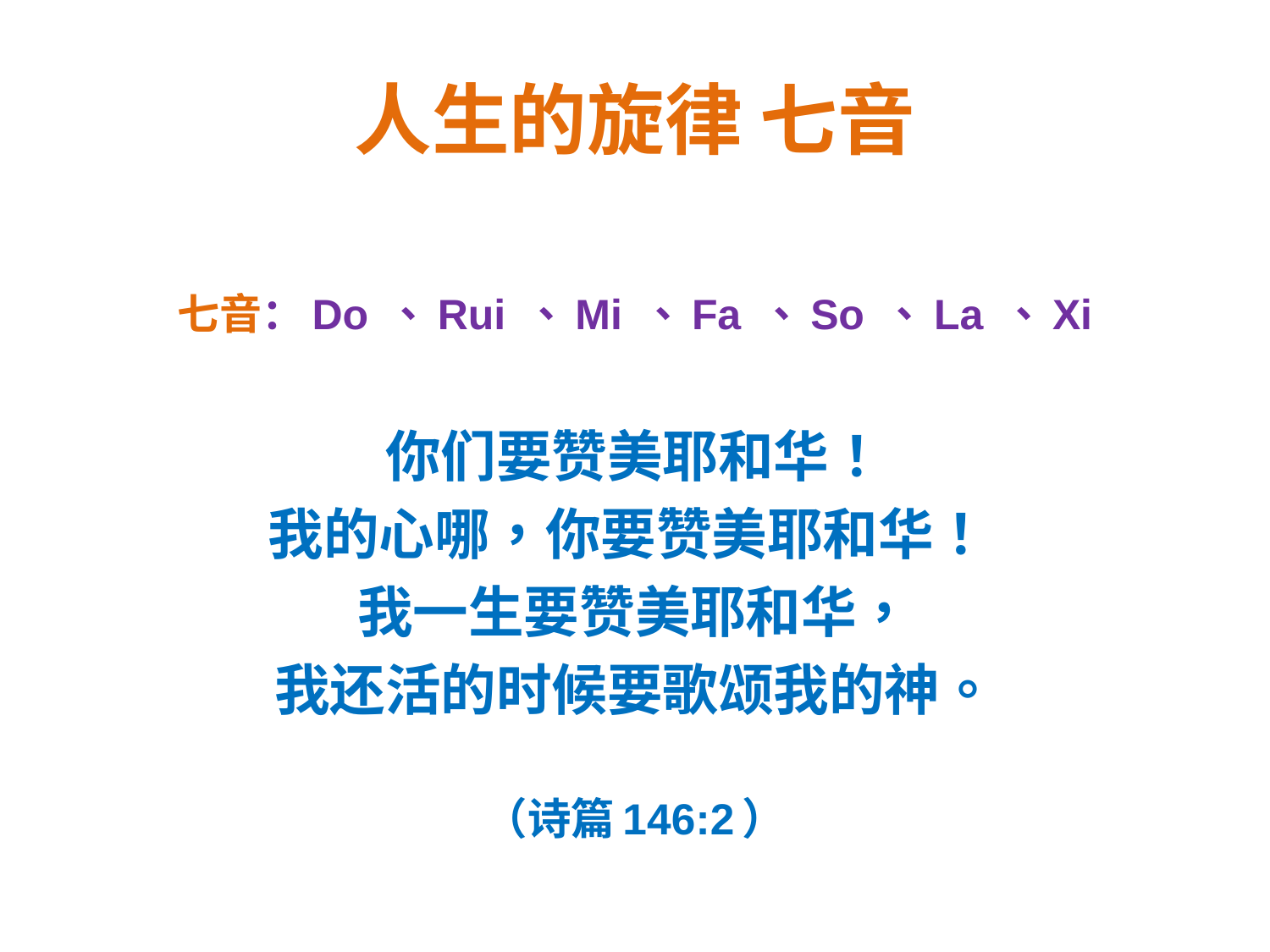

# 人生的旋律 七音

七音：Do 、Rui 、Mi 、Fa 、So 、La 、Xi

你们要赞美耶和华！
我的心哪，你要赞美耶和华！
我一生要赞美耶和华，
我还活的时候要歌颂我的神。

（诗篇146:2）